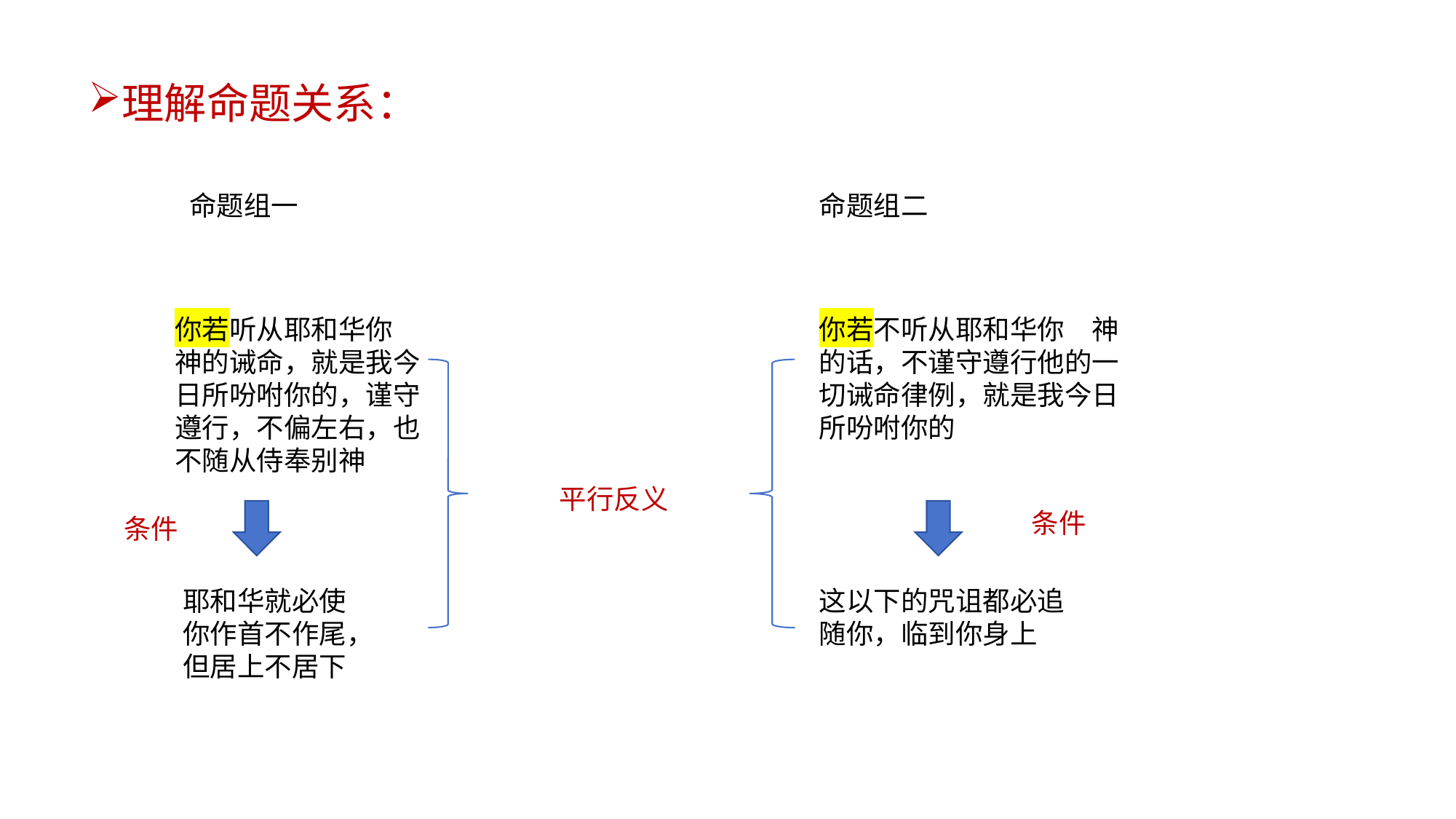

理解命题关系：

命题组一
命题组二
你若听从耶和华你　神的诫命，就是我今日所吩咐你的，谨守遵行，不偏左右，也不随从侍奉别神
你若不听从耶和华你　神的话，不谨守遵行他的一切诫命律例，就是我今日所吩咐你的

平行反义

条件
条件
耶和华就必使你作首不作尾，但居上不居下
这以下的咒诅都必追随你，临到你身上